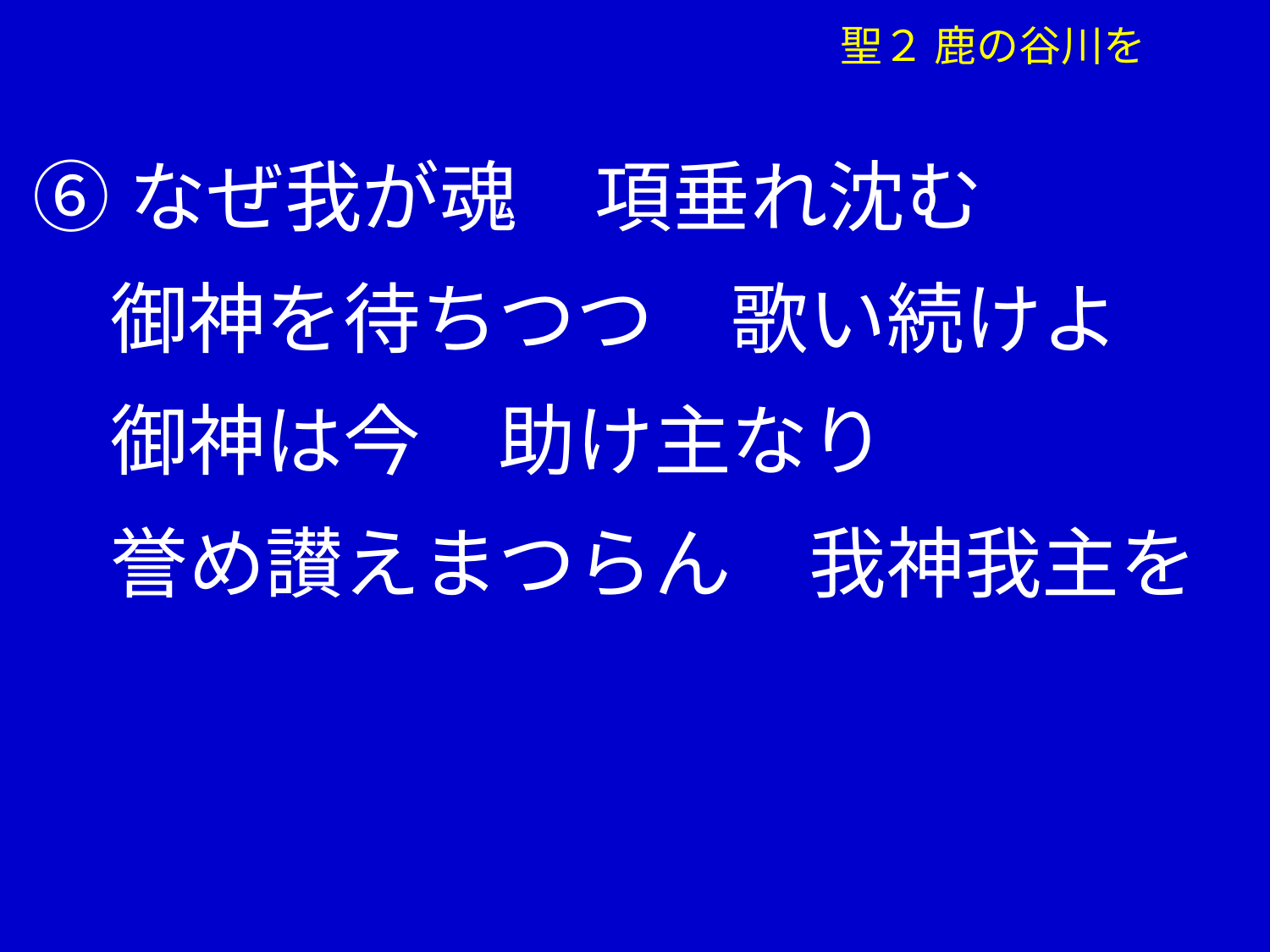

聖２ 鹿の谷川を
⑥なぜ我が魂　項垂れ沈む
　御神を待ちつつ　歌い続けよ
　御神は今　助け主なり
　誉め讃えまつらん　我神我主を